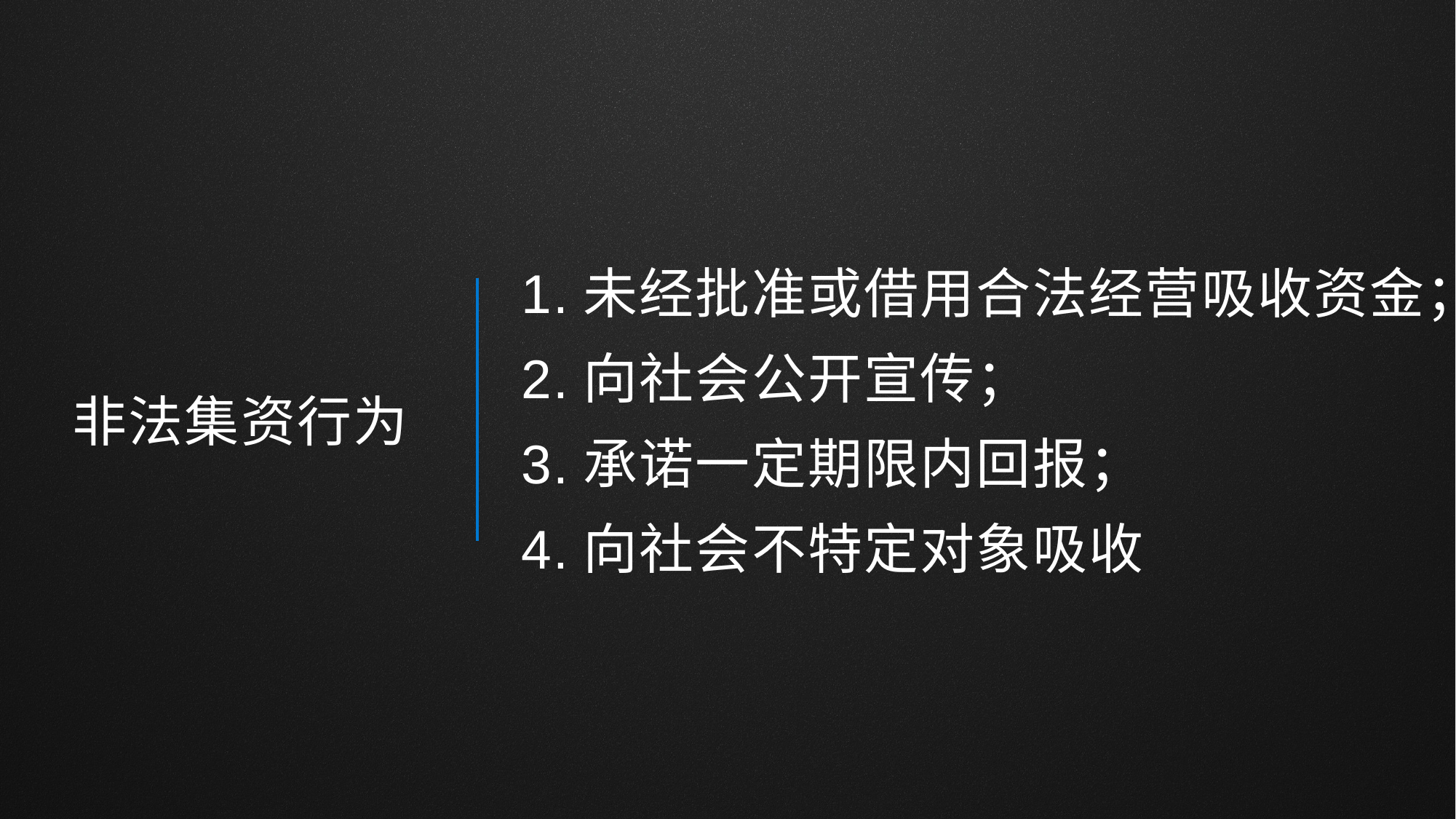

1.未经批准或借用合法经营吸收资金；
2.向社会公开宣传；
3.承诺一定期限内回报；
4.向社会不特定对象吸收

非法集资行为